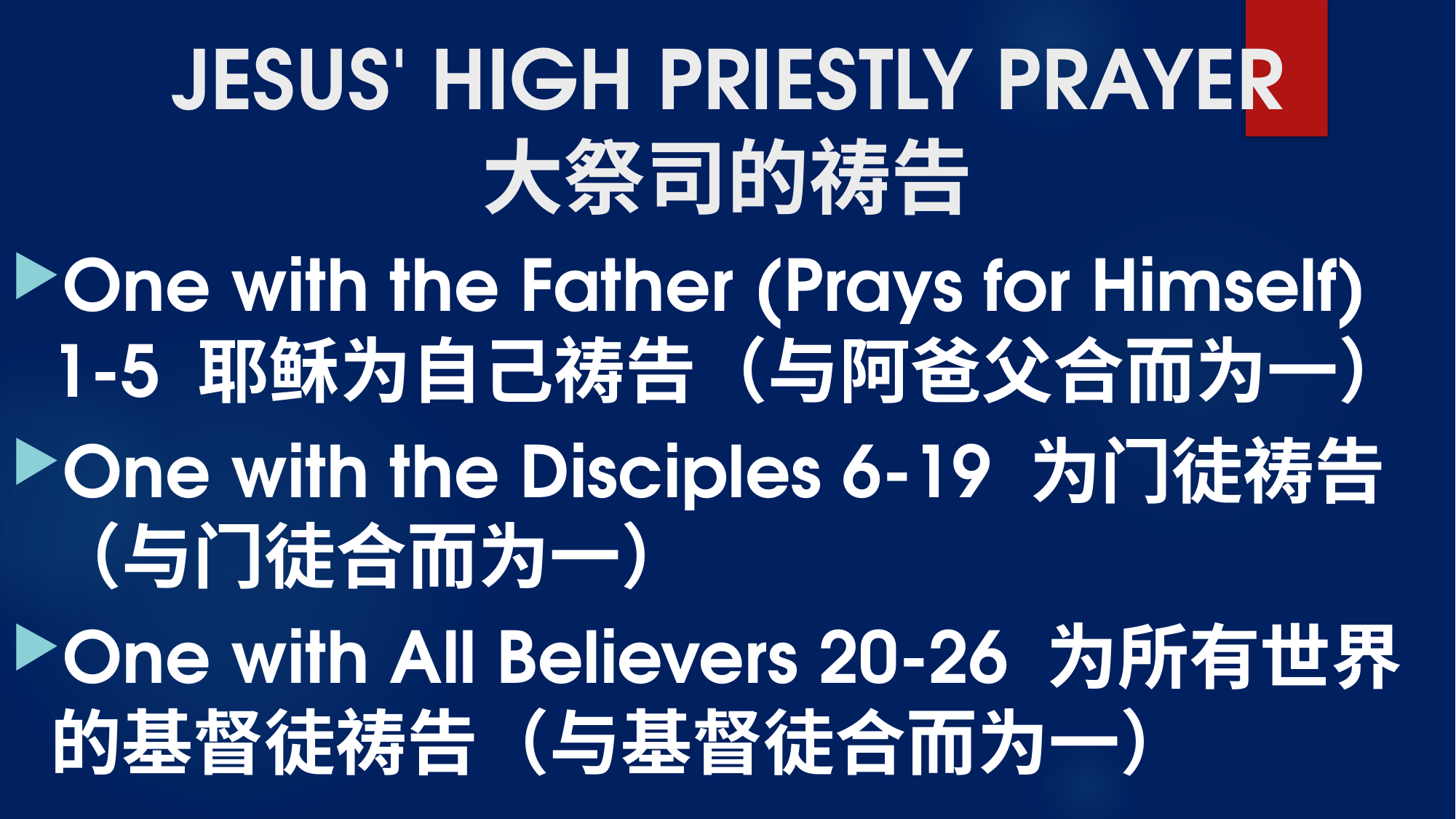

# JESUS' HIGH PRIESTLY PRAYER 大祭司的祷告
One with the Father (Prays for Himself) 1-5 耶稣为自己祷告（与阿爸父合而为一）
One with the Disciples 6-19 为门徒祷告（与门徒合而为一）
One with All Believers 20-26 为所有世界的基督徒祷告（与基督徒合而为一）